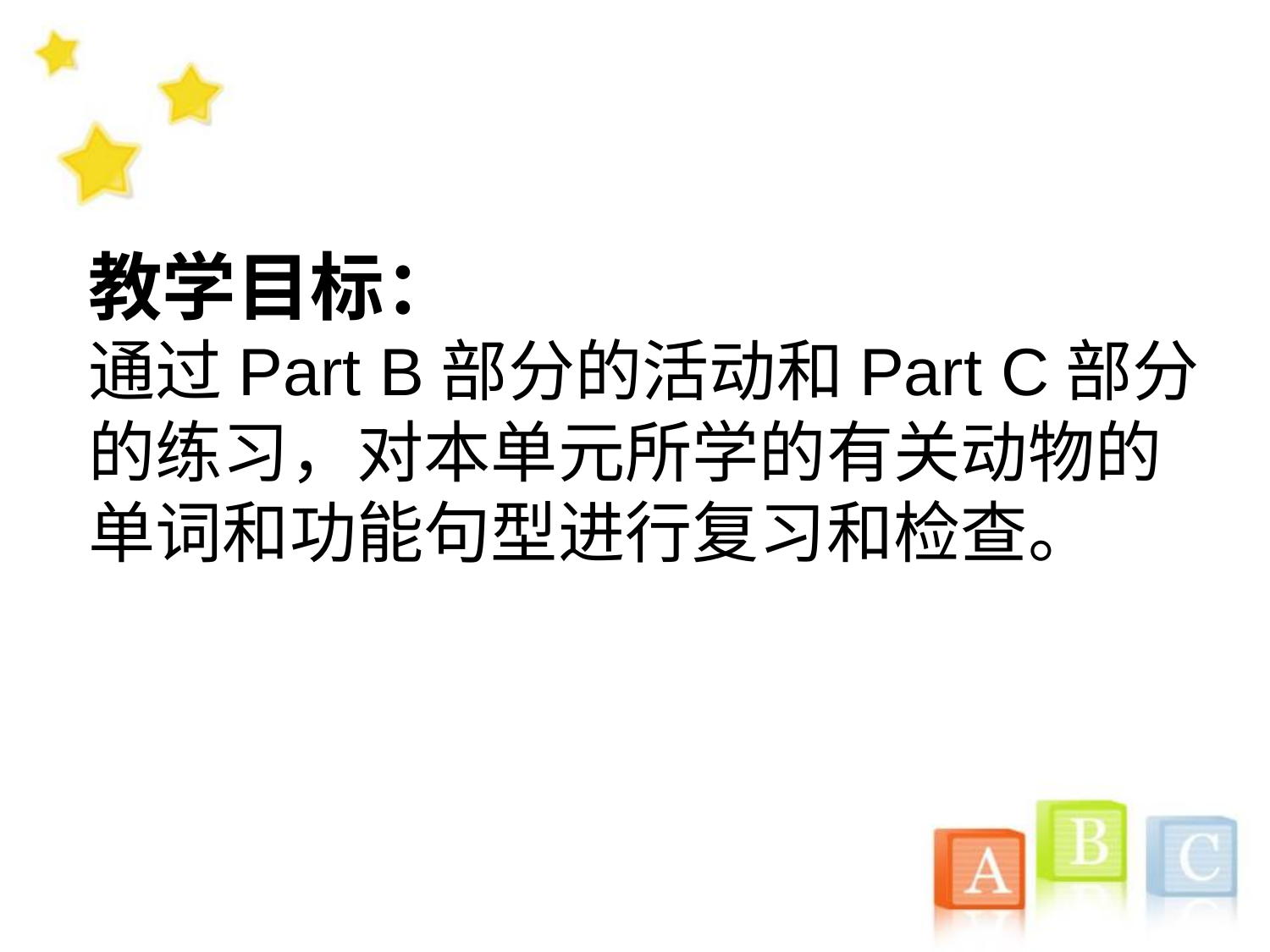

教学目标：
通过Part B部分的活动和Part C部分的练习，对本单元所学的有关动物的单词和功能句型进行复习和检查。